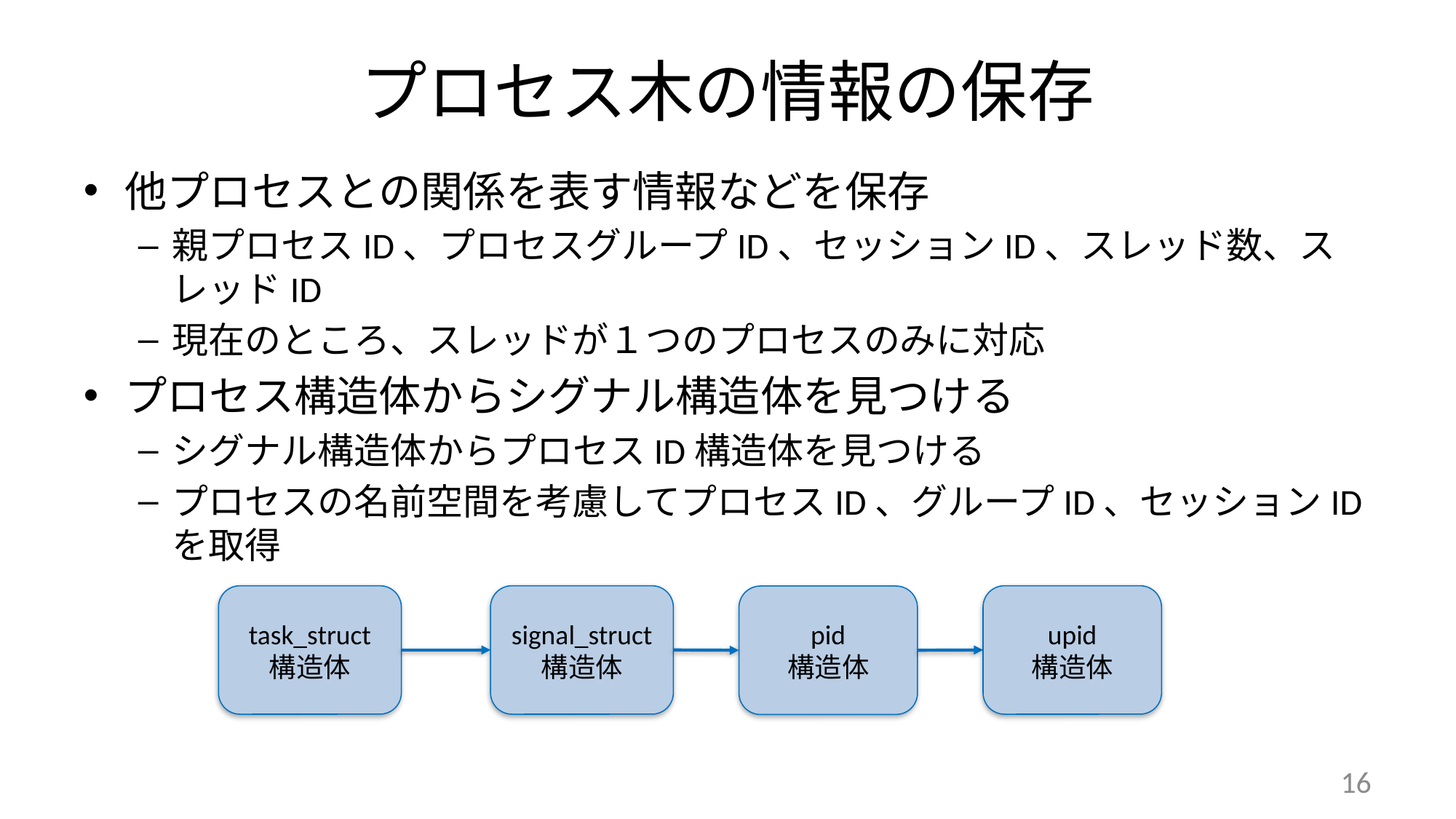

# プロセス木の情報の保存
他プロセスとの関係を表す情報などを保存
親プロセスID、プロセスグループID、セッションID、スレッド数、スレッドID
現在のところ、スレッドが１つのプロセスのみに対応
プロセス構造体からシグナル構造体を見つける
シグナル構造体からプロセスID構造体を見つける
プロセスの名前空間を考慮してプロセスID、グループID、セッションIDを取得
task_struct
構造体
upid
構造体
signal_struct
構造体
pid
構造体
16